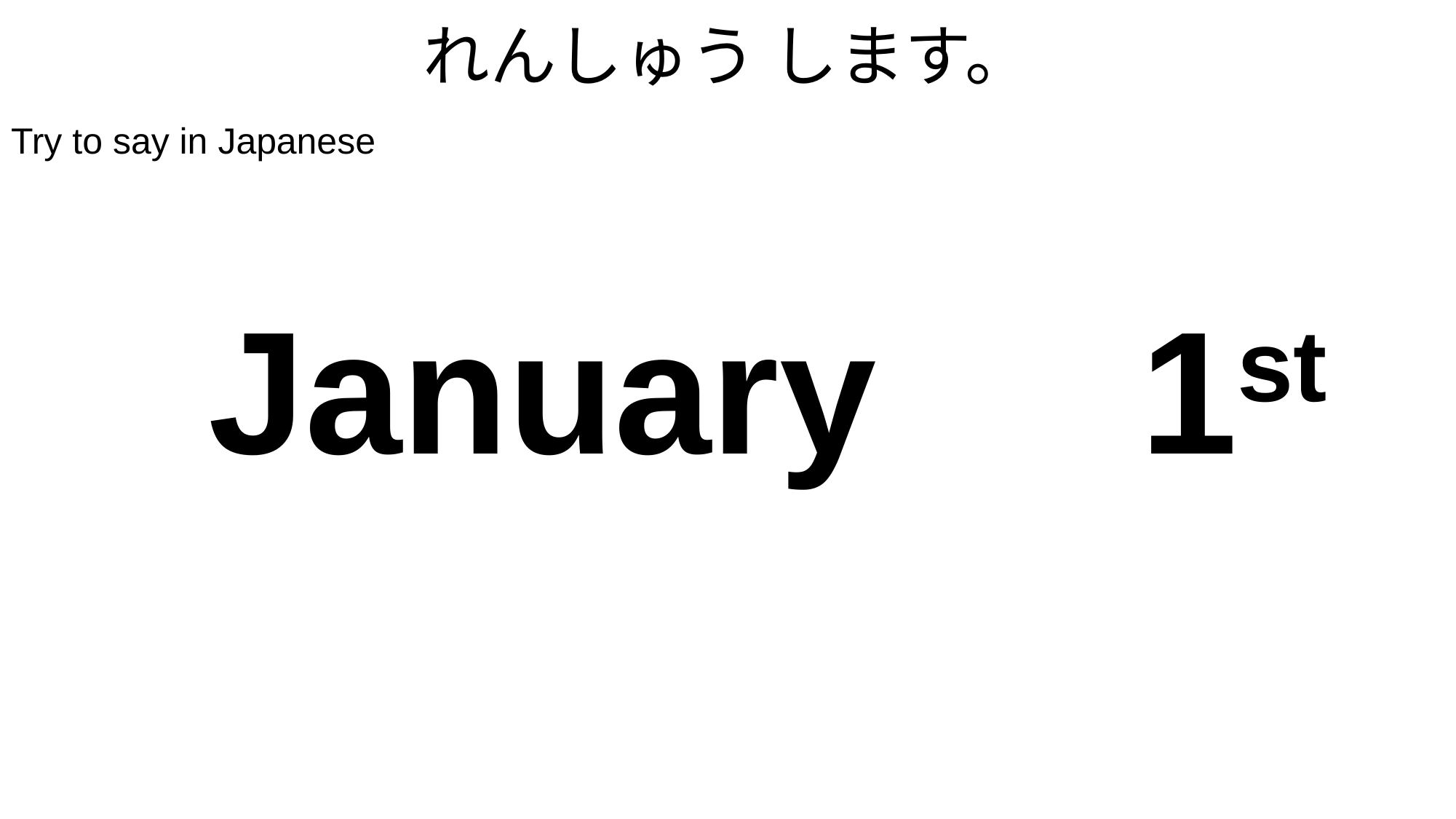

# れんしゅう します。
Try to say in Japanese
| January　1st |
| --- |
| いちがつ いちにち （いちがつ ついたち） |